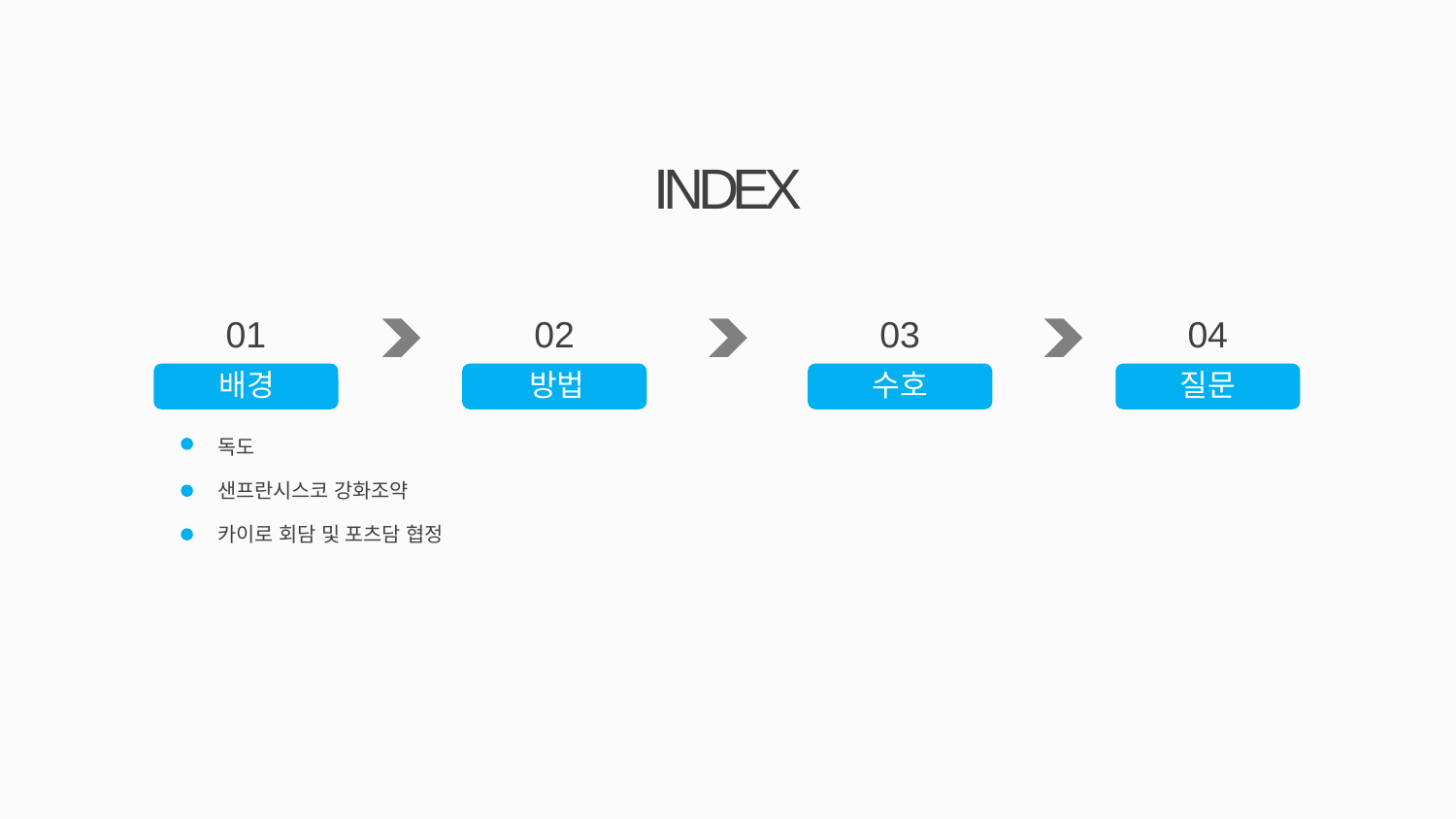

INDEX
01
02
03
04

배경
방법
수호
질문

독도

샌프란시스코 강화조약

카이로 회담 및 포츠담 협정